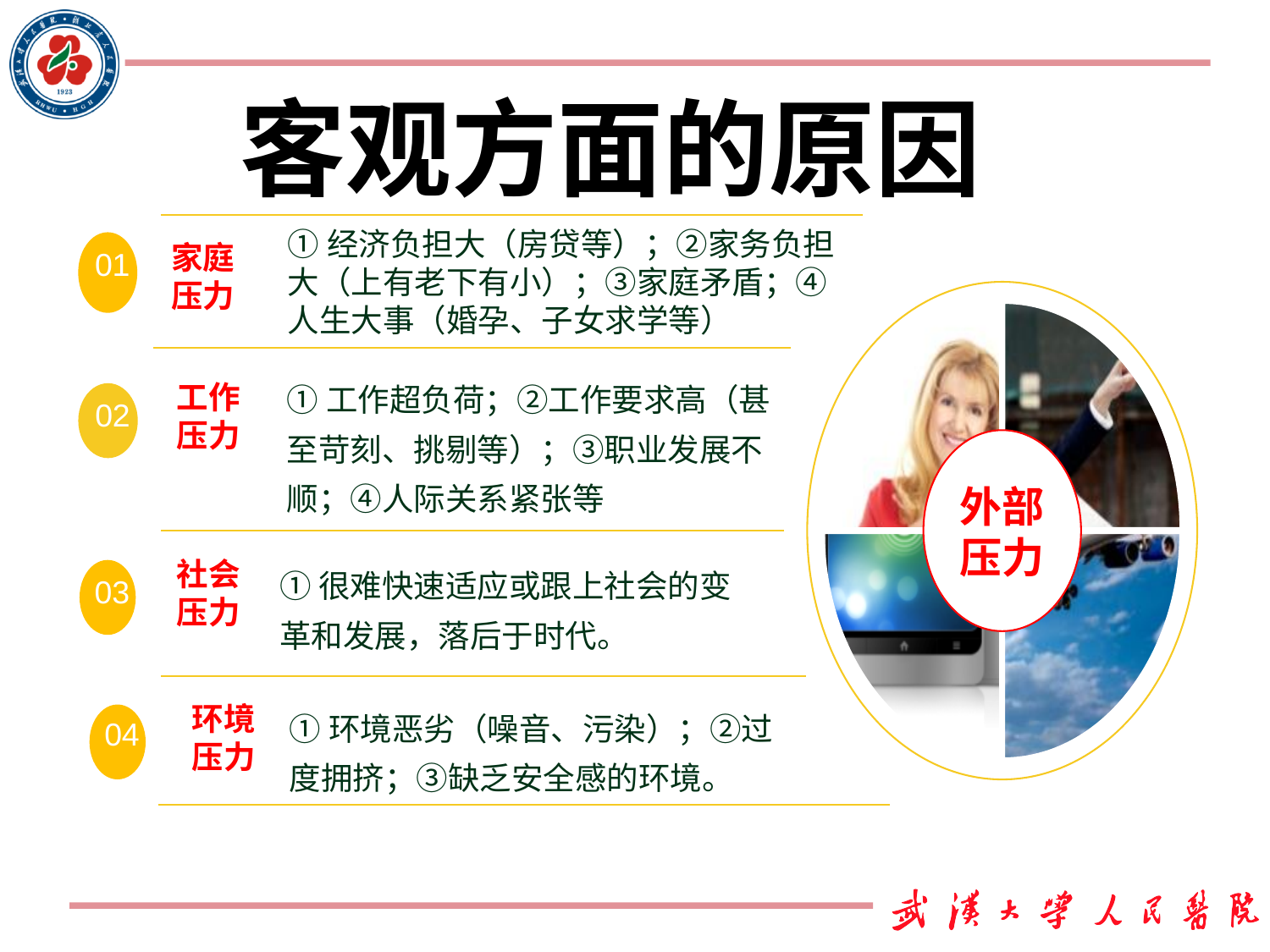

客观方面的原因
①经济负担大（房贷等）；②家务负担大（上有老下有小）；③家庭矛盾；④人生大事（婚孕、子女求学等）
家庭压力

01

外部压力
①工作超负荷；②工作要求高（甚至苛刻、挑剔等）；③职业发展不顺；④人际关系紧张等
工作压力

02
社会压力
①很难快速适应或跟上社会的变革和发展，落后于时代。

03
①环境恶劣（噪音、污染）；②过度拥挤；③缺乏安全感的环境。
环境压力

04